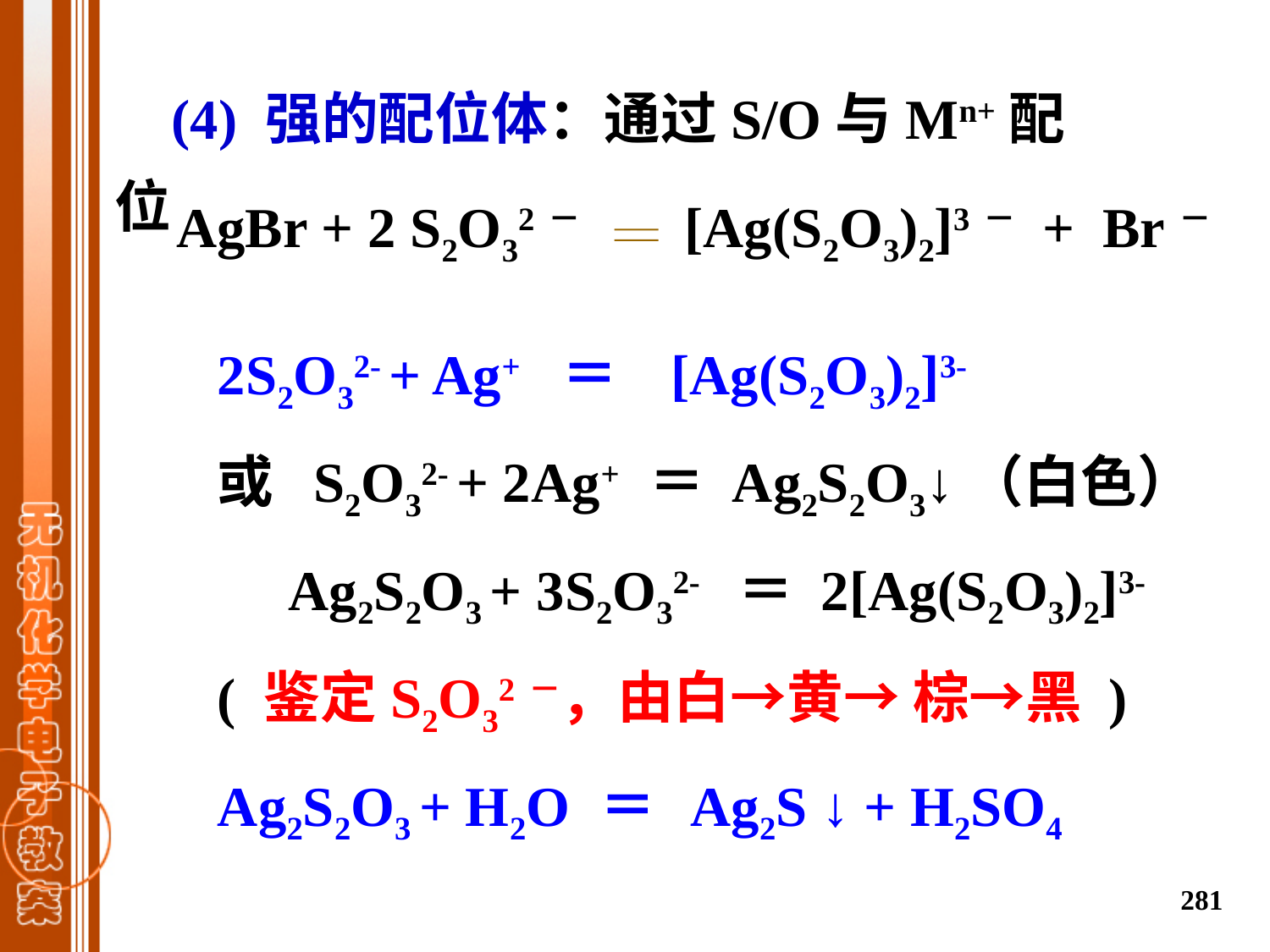

(4) 强的配位体：通过S/O与Mn+配位
AgBr + 2 S2O32－       [Ag(S2O3)2]3－ +  Br－

2S2O32- + Ag+  ＝   [Ag(S2O3)2]3-
或  S2O32- + 2Ag+  ＝ Ag2S2O3↓（白色）
     Ag2S2O3 + 3S2O32-   ＝ 2[Ag(S2O3)2]3-
( 鉴定S2O32－，由白→黄→ 棕→黑 )
Ag2S2O3 + H2O  ＝  Ag2S ↓ + H2SO4
281